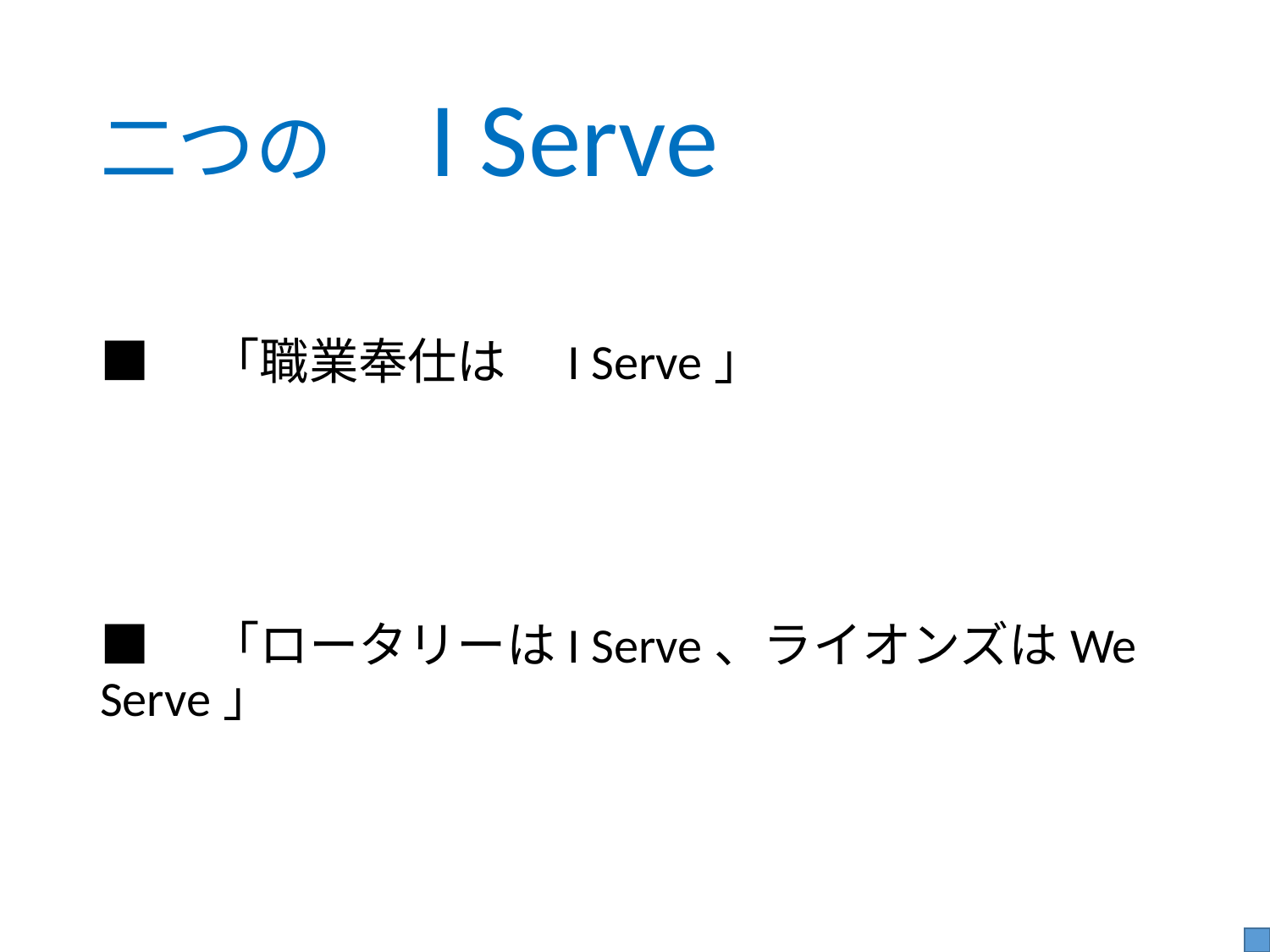

# 二つの　I Serve

■　「職業奉仕は　I Serve」

■　「ロータリーはI Serve、ライオンズはWe Serve」